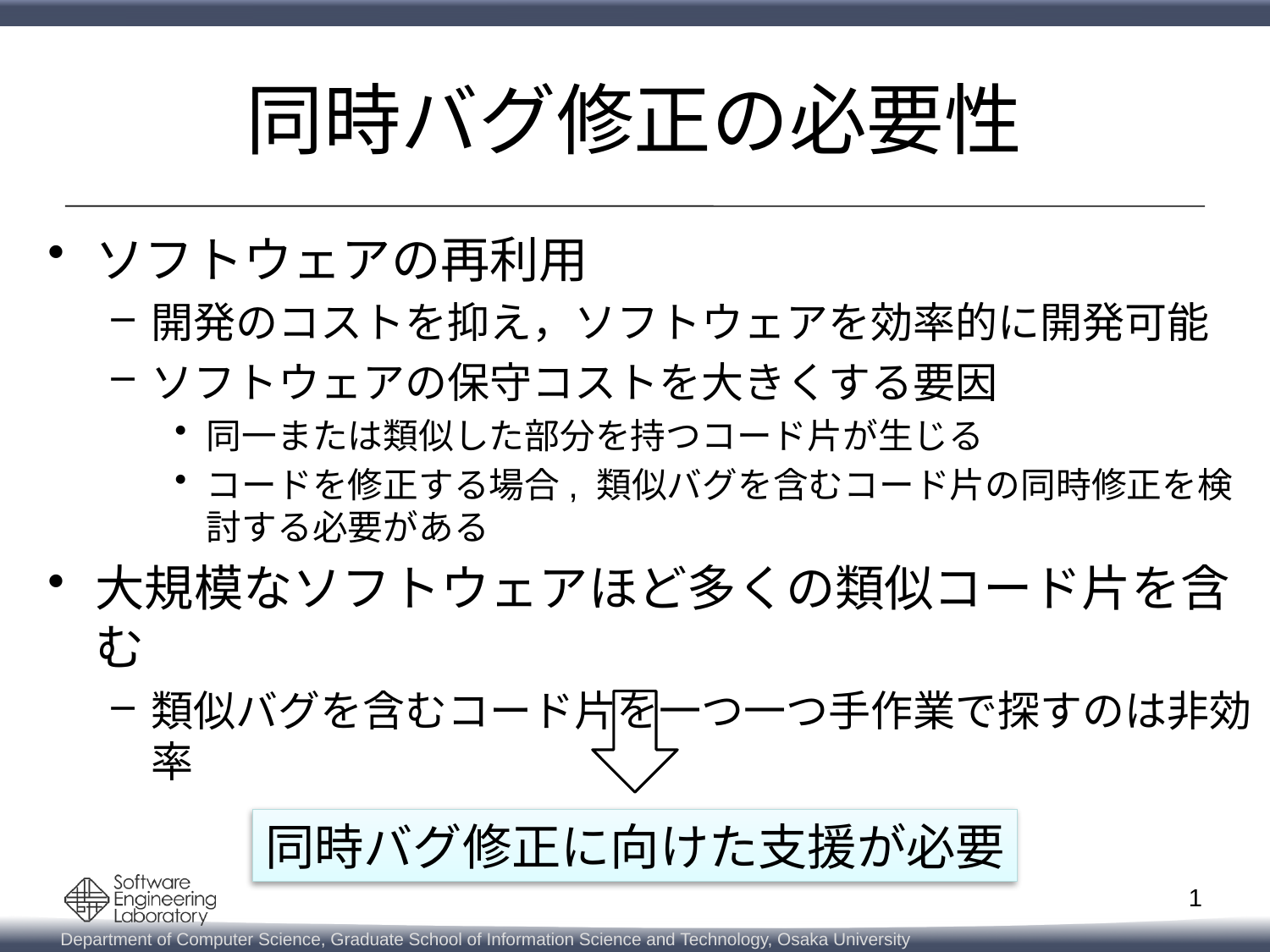

# 同時バグ修正の必要性
ソフトウェアの再利用
開発のコストを抑え，ソフトウェアを効率的に開発可能
ソフトウェアの保守コストを大きくする要因
同一または類似した部分を持つコード片が生じる
コードを修正する場合, 類似バグを含むコード片の同時修正を検討する必要がある
大規模なソフトウェアほど多くの類似コード片を含む
類似バグを含むコード片を一つ一つ手作業で探すのは非効率

同時バグ修正に向けた支援が必要
1